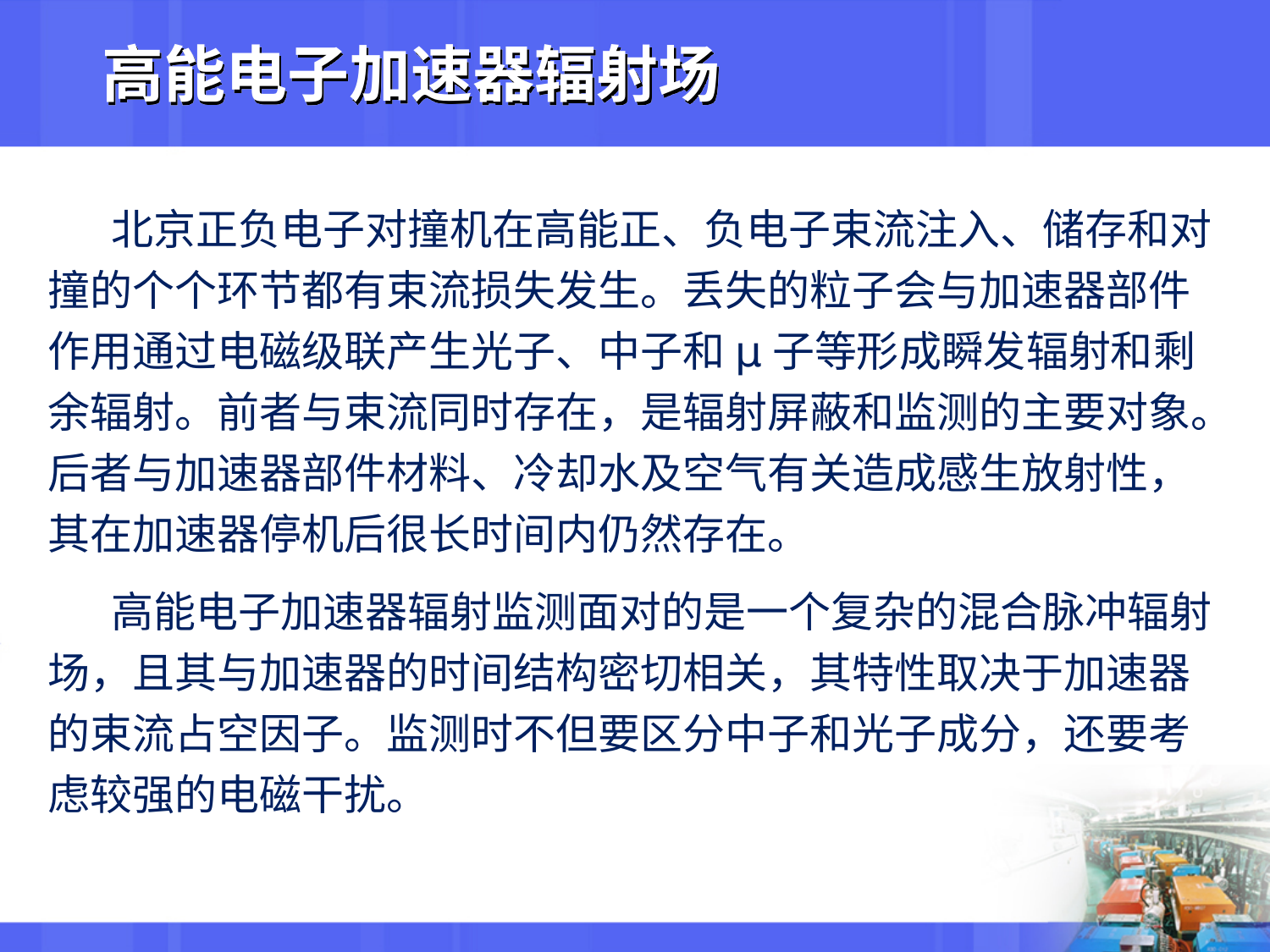

# 高能电子加速器辐射场
北京正负电子对撞机在高能正、负电子束流注入、储存和对撞的个个环节都有束流损失发生。丢失的粒子会与加速器部件作用通过电磁级联产生光子、中子和μ子等形成瞬发辐射和剩余辐射。前者与束流同时存在，是辐射屏蔽和监测的主要对象。后者与加速器部件材料、冷却水及空气有关造成感生放射性，其在加速器停机后很长时间内仍然存在。
高能电子加速器辐射监测面对的是一个复杂的混合脉冲辐射场，且其与加速器的时间结构密切相关，其特性取决于加速器的束流占空因子。监测时不但要区分中子和光子成分，还要考虑较强的电磁干扰。